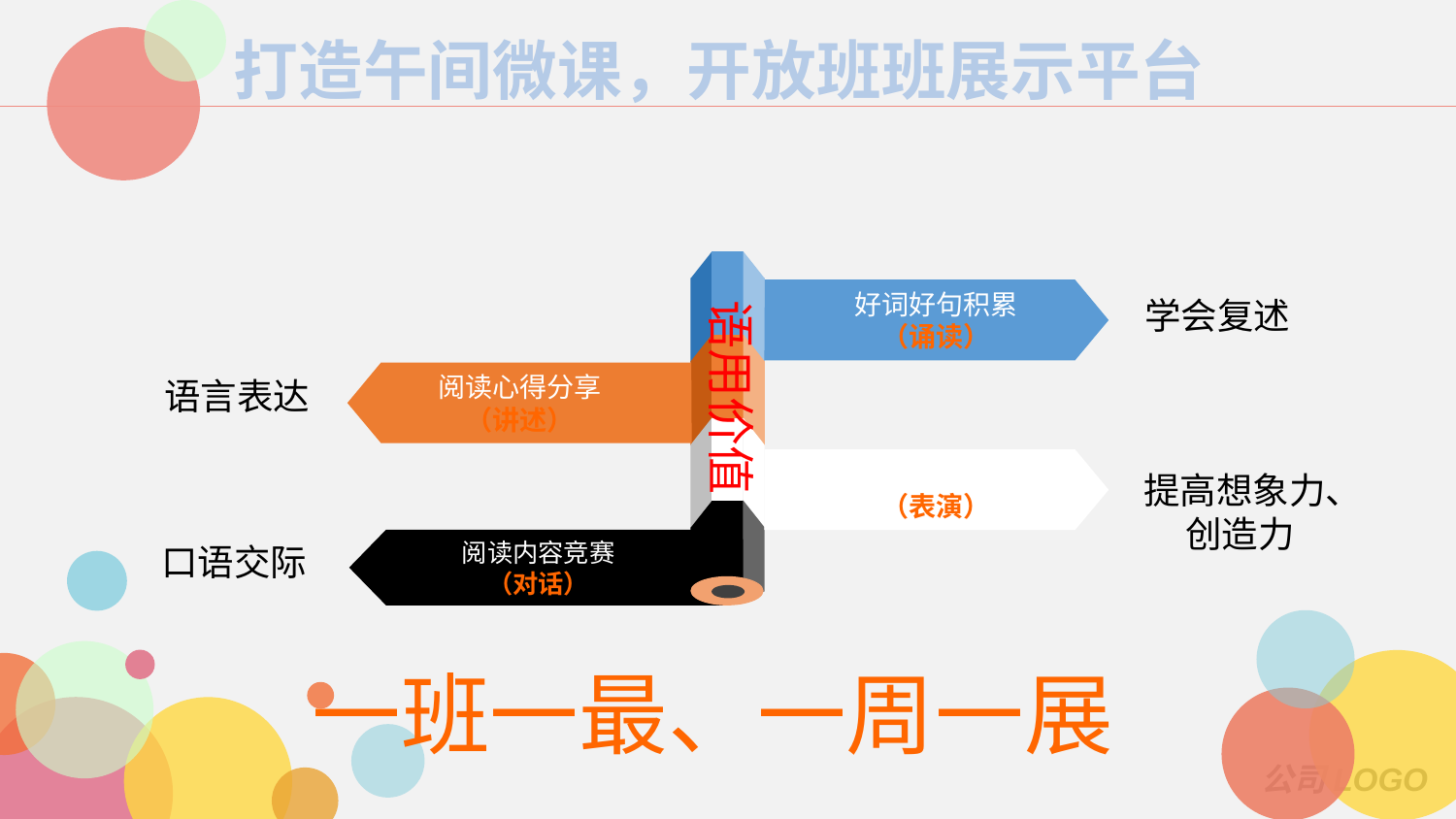

打造午间微课，开放班班展示平台

好词好句积累
（诵读）

阅读心得分享
（讲述）

阅读故事表演
（表演）

阅读内容竞赛
（对话）

语用价值
学会复述
语言表达
提高想象力、
    创造力
口语交际

一班一最、一周一展